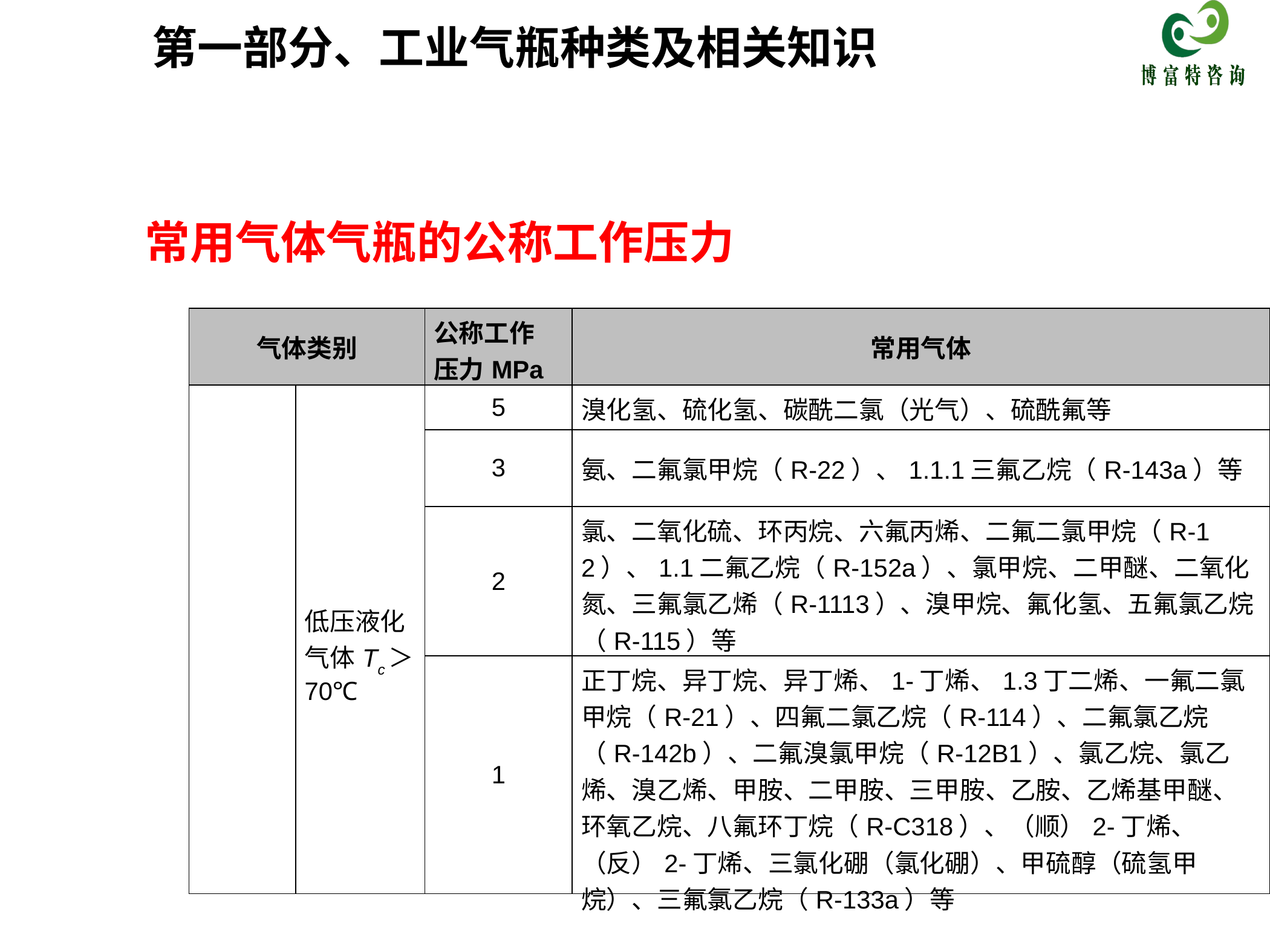

第一部分、工业气瓶种类及相关知识
常用气体气瓶的公称工作压力
| 气体类别 |  | 公称工作 压力MPa | 常用气体 |
| --- | --- | --- | --- |
|  | 低压液化气体Tc＞70℃ | 5 | 溴化氢、硫化氢、碳酰二氯（光气）、硫酰氟等 |
|  |  | 3 | 氨、二氟氯甲烷（R-22）、1.1.1三氟乙烷（R-143a）等 |
|  |  | 2 | 氯、二氧化硫、环丙烷、六氟丙烯、二氟二氯甲烷（R-12）、1.1二氟乙烷（R-152a）、氯甲烷、二甲醚、二氧化氮、三氟氯乙烯（R-1113）、溴甲烷、氟化氢、五氟氯乙烷（R-115）等 |
|  |  | 1 | 正丁烷、异丁烷、异丁烯、1-丁烯、1.3丁二烯、一氟二氯甲烷（R-21）、四氟二氯乙烷（R-114）、二氟氯乙烷（R-142b）、二氟溴氯甲烷（R-12B1）、氯乙烷、氯乙烯、溴乙烯、甲胺、二甲胺、三甲胺、乙胺、乙烯基甲醚、环氧乙烷、八氟环丁烷（R-C318）、（顺）2-丁烯、（反）2-丁烯、三氯化硼（氯化硼）、甲硫醇（硫氢甲烷）、三氟氯乙烷（R-133a）等 |